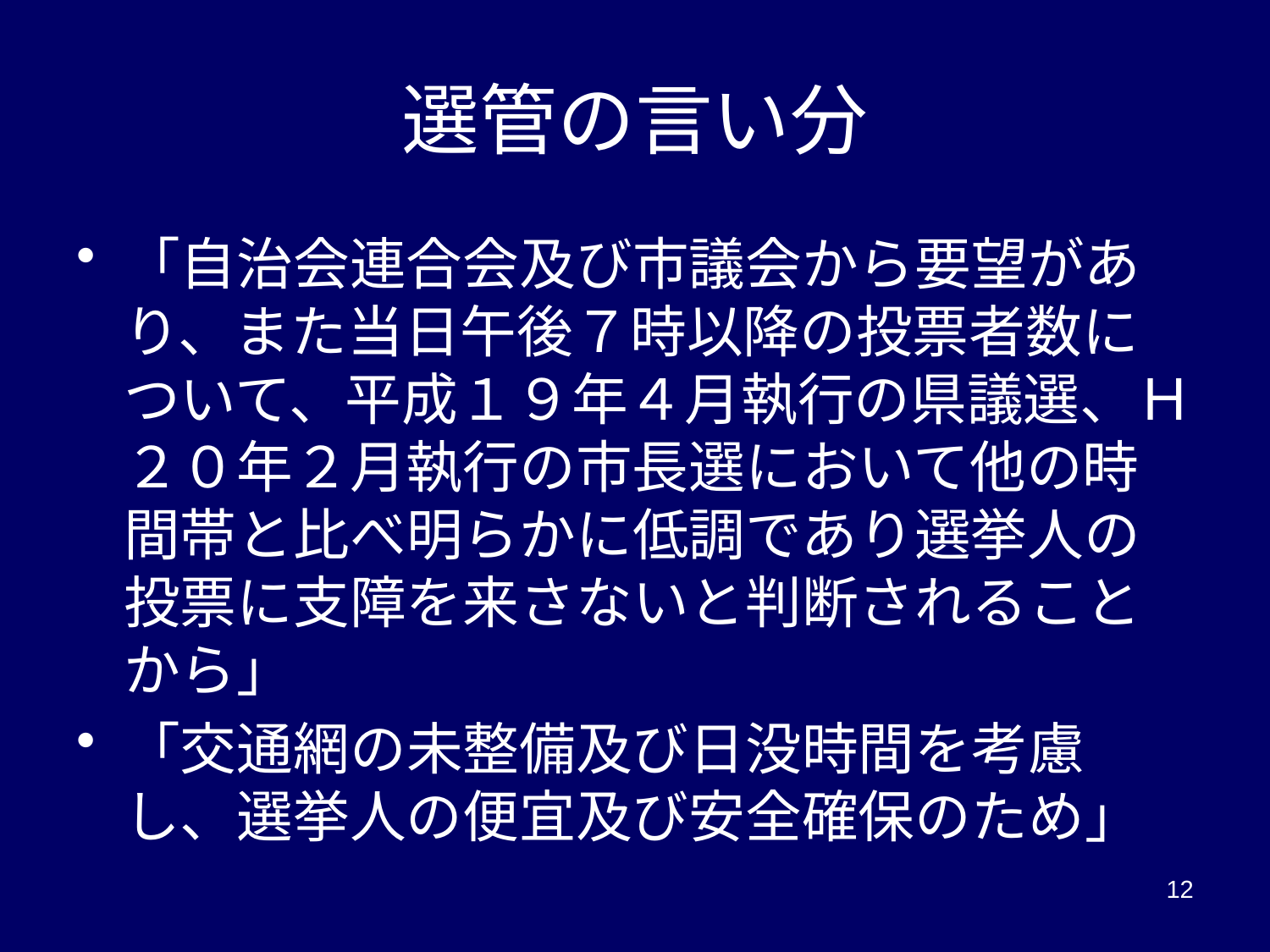

# 選管の言い分
「自治会連合会及び市議会から要望があり、また当日午後７時以降の投票者数について、平成１９年４月執行の県議選、Ｈ２０年２月執行の市長選において他の時間帯と比べ明らかに低調であり選挙人の投票に支障を来さないと判断されることから」
「交通網の未整備及び日没時間を考慮し、選挙人の便宜及び安全確保のため」
12